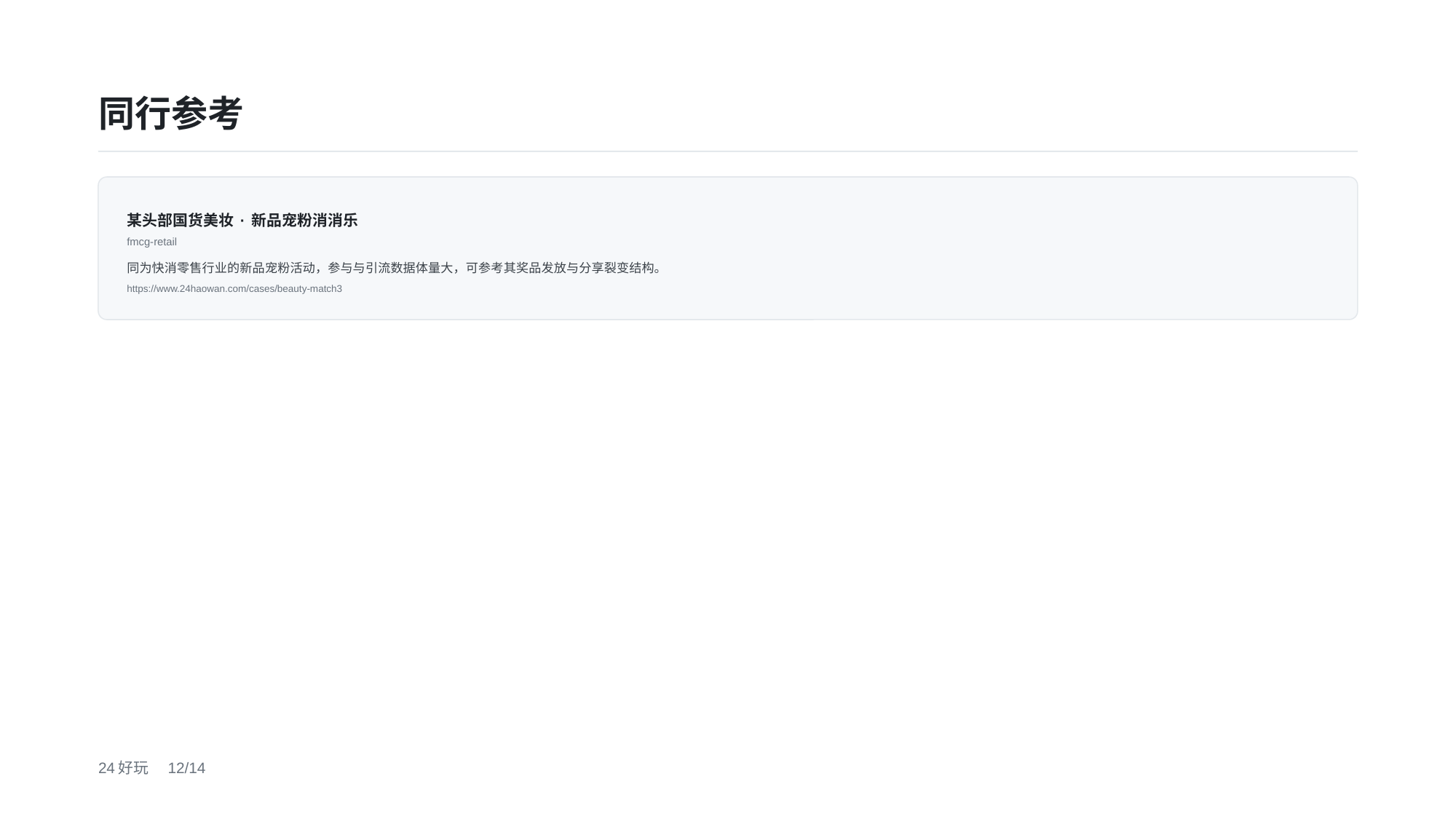

同行参考

某头部国货美妆 · 新品宠粉消消乐
fmcg-retail
同为快消零售行业的新品宠粉活动，参与与引流数据体量大，可参考其奖品发放与分享裂变结构。
https://www.24haowan.com/cases/beauty-match3
24好玩　12/14